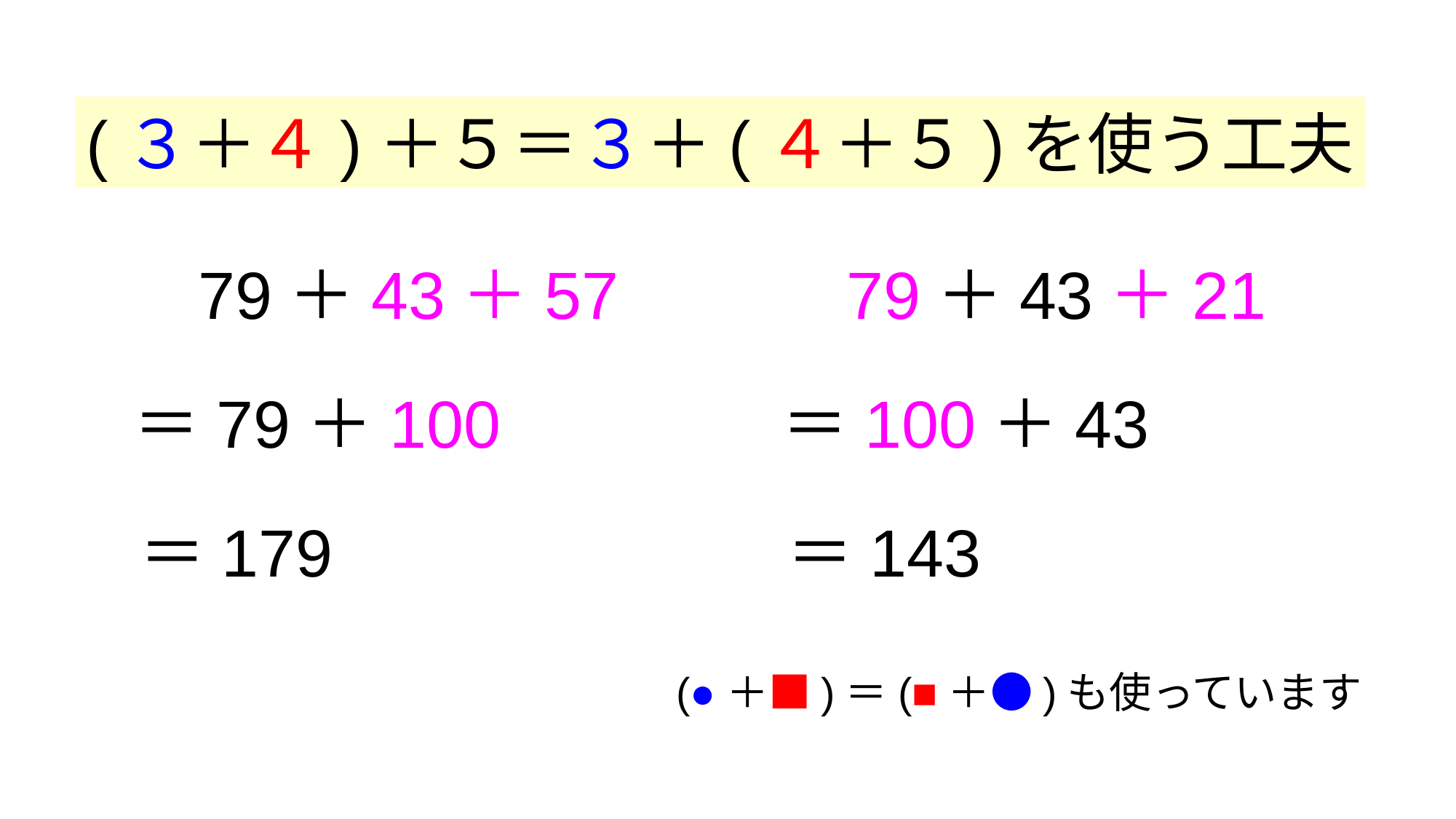

(３＋４)＋５＝３＋(４＋５)を使う工夫
79＋43＋57
79＋43＋21
＝79＋100
＝100＋43
＝179
＝143
(●＋■)＝(■＋●)も使っています